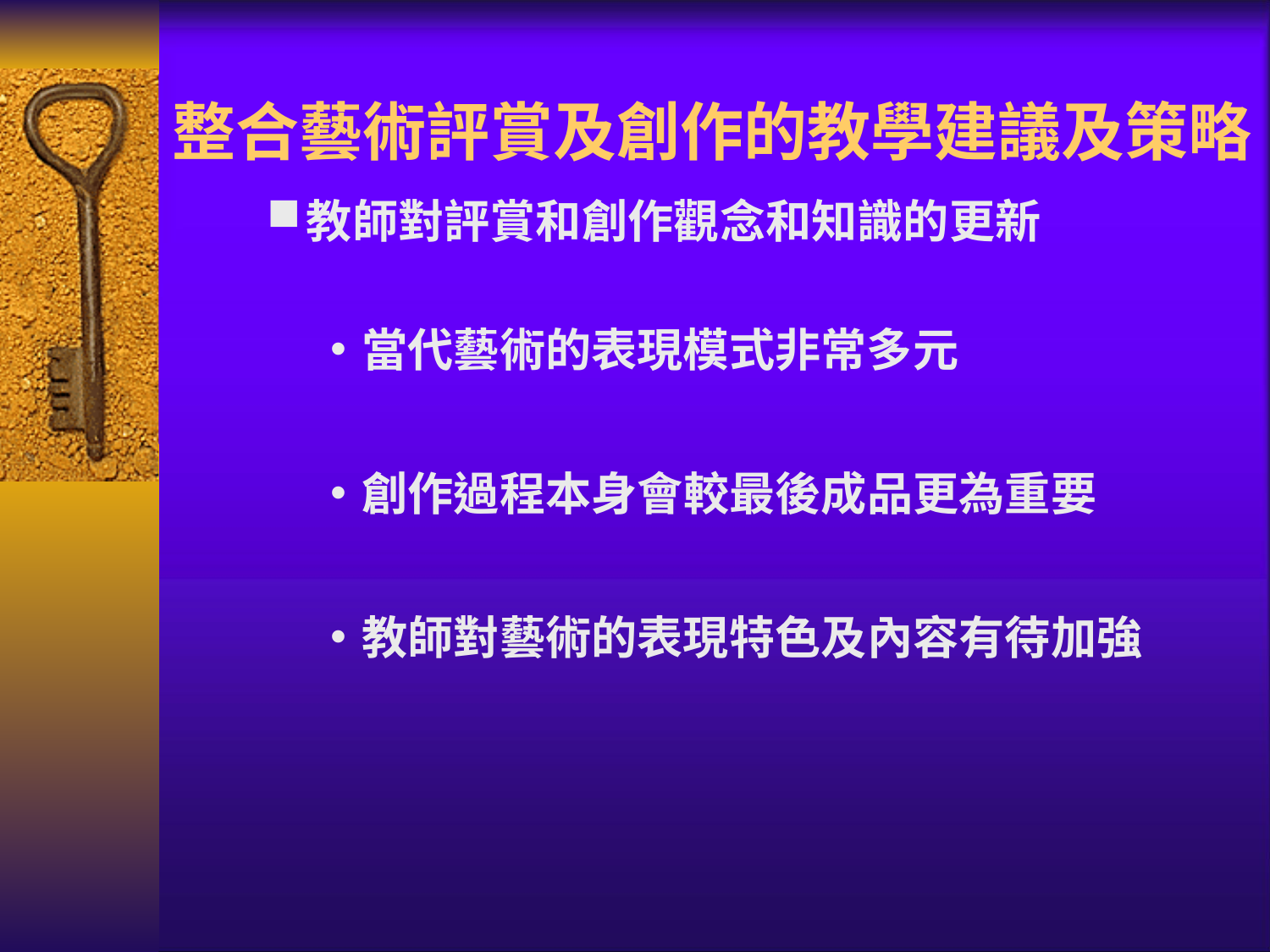

整合藝術評賞及創作的教學建議及策略
教師對評賞和創作觀念和知識的更新

當代藝術的表現模式非常多元

創作過程本身會較最後成品更為重要

教師對藝術的表現特色及內容有待加強